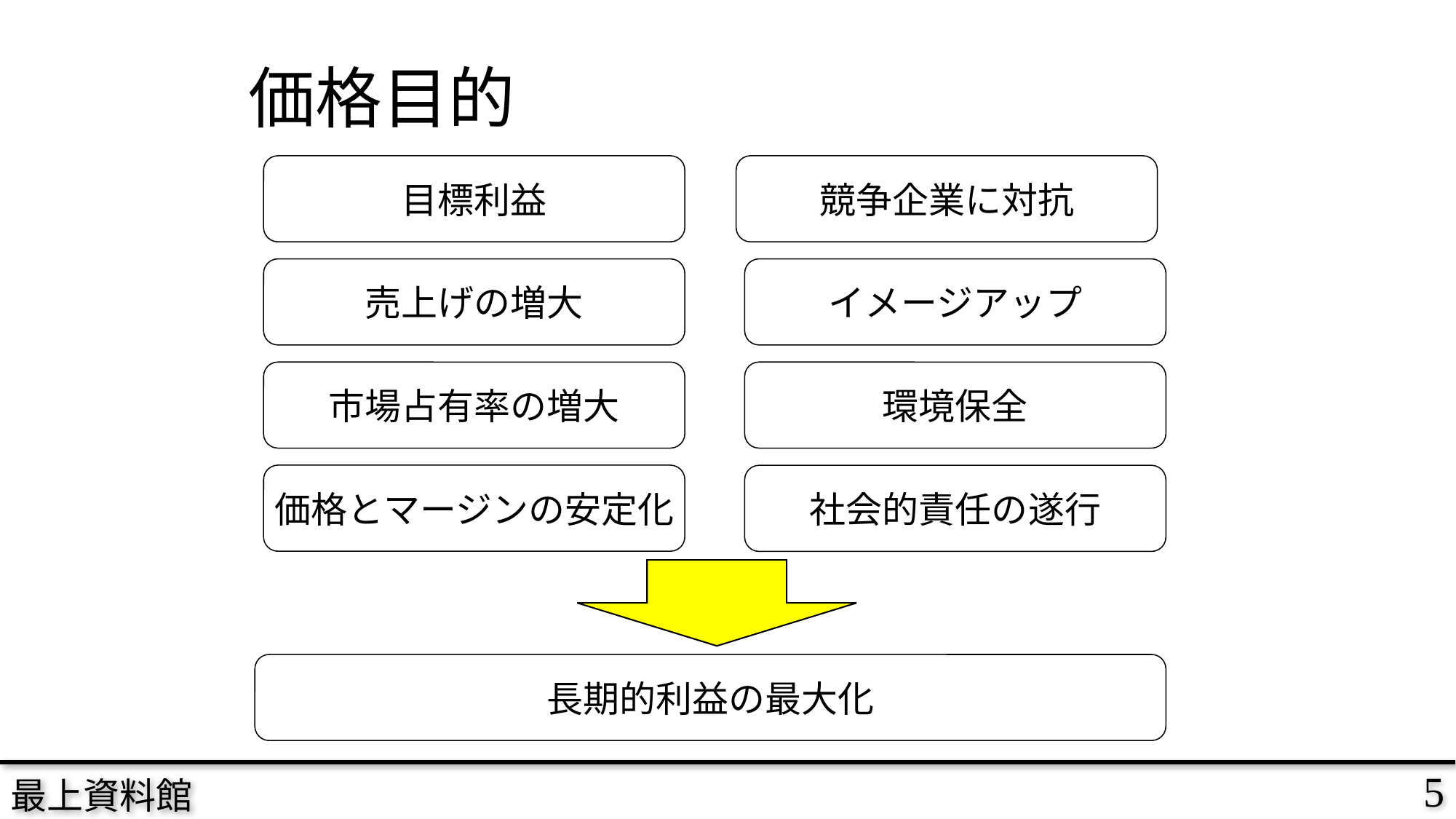

# 価格目的
目標利益
競争企業に対抗
売上げの増大
イメージアップ
市場占有率の増大
環境保全
価格とマージンの安定化
社会的責任の遂行

長期的利益の最大化